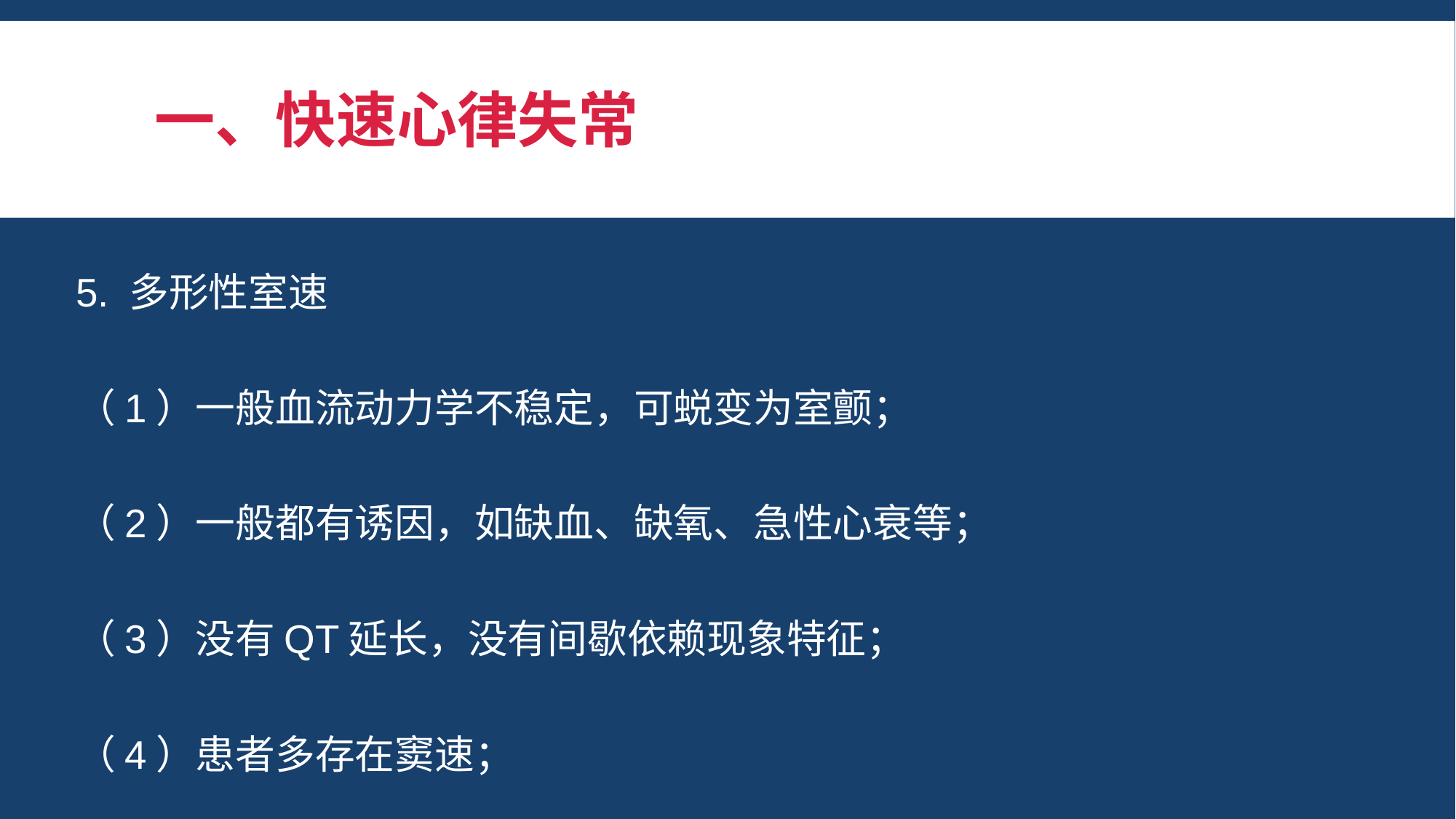

# 一、快速心律失常
5. 多形性室速
（1）一般血流动力学不稳定，可蜕变为室颤；
（2）一般都有诱因，如缺血、缺氧、急性心衰等；
（3）没有QT延长，没有间歇依赖现象特征；
（4）患者多存在窦速；